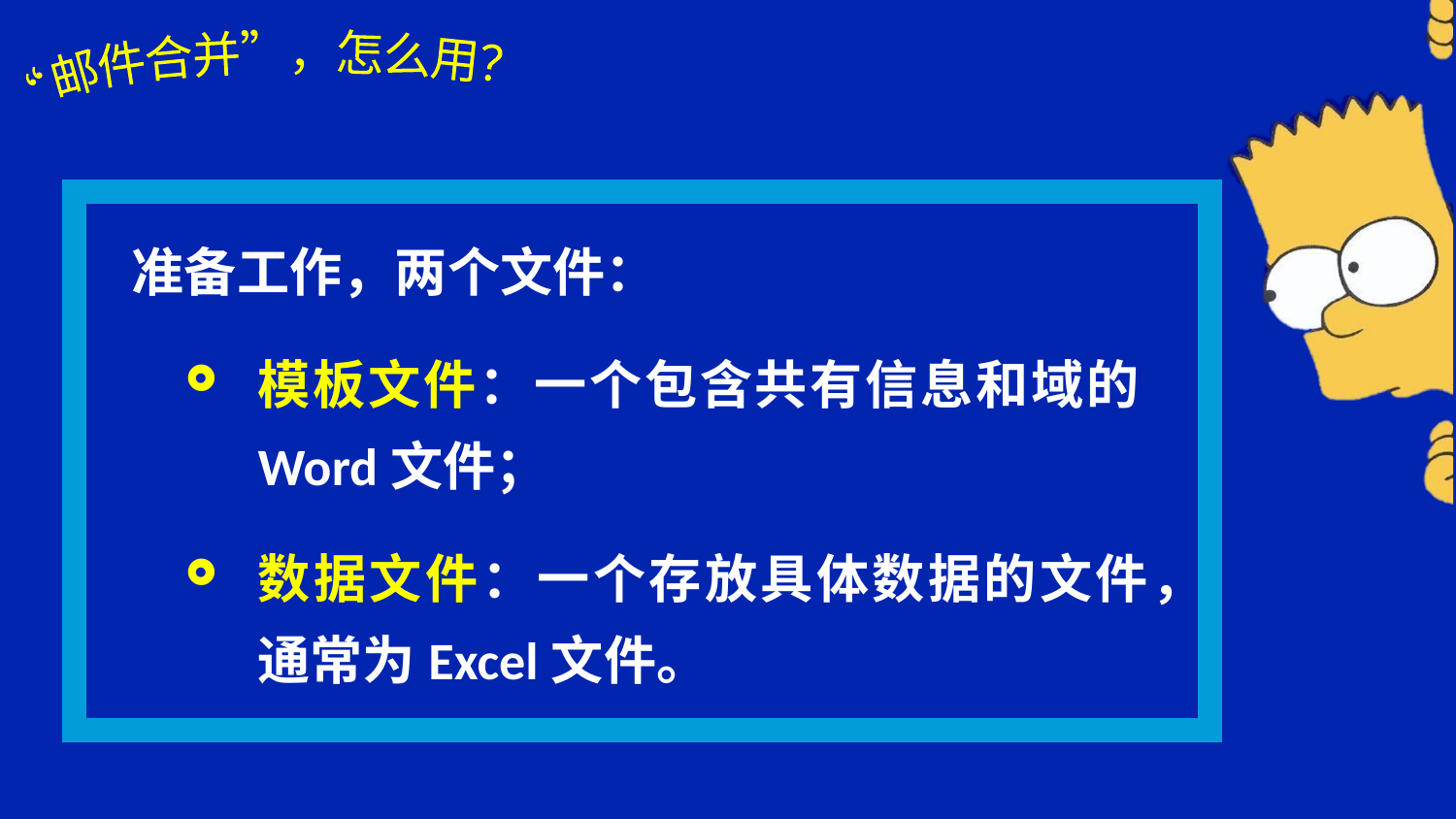

“邮件合并”，怎么用？
准备工作，两个文件：
模板文件：一个包含共有信息和域的Word文件；
数据文件：一个存放具体数据的文件，通常为Excel文件。